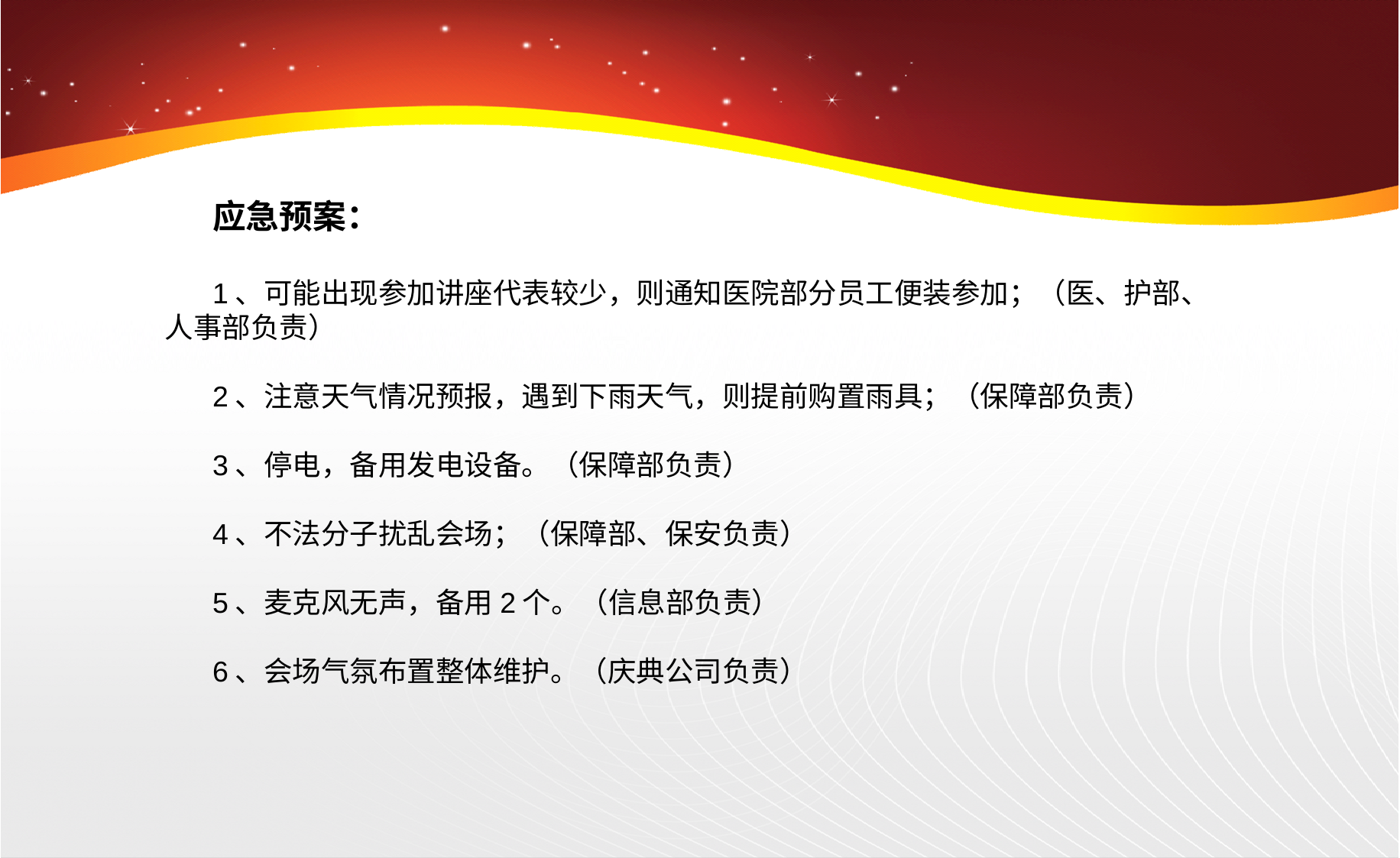

应急预案：

1、可能出现参加讲座代表较少，则通知医院部分员工便装参加；（医、护部、人事部负责）

2、注意天气情况预报，遇到下雨天气，则提前购置雨具；（保障部负责）

3、停电，备用发电设备。（保障部负责）

4、不法分子扰乱会场；（保障部、保安负责）

5、麦克风无声，备用2个。（信息部负责）

6、会场气氛布置整体维护。（庆典公司负责）